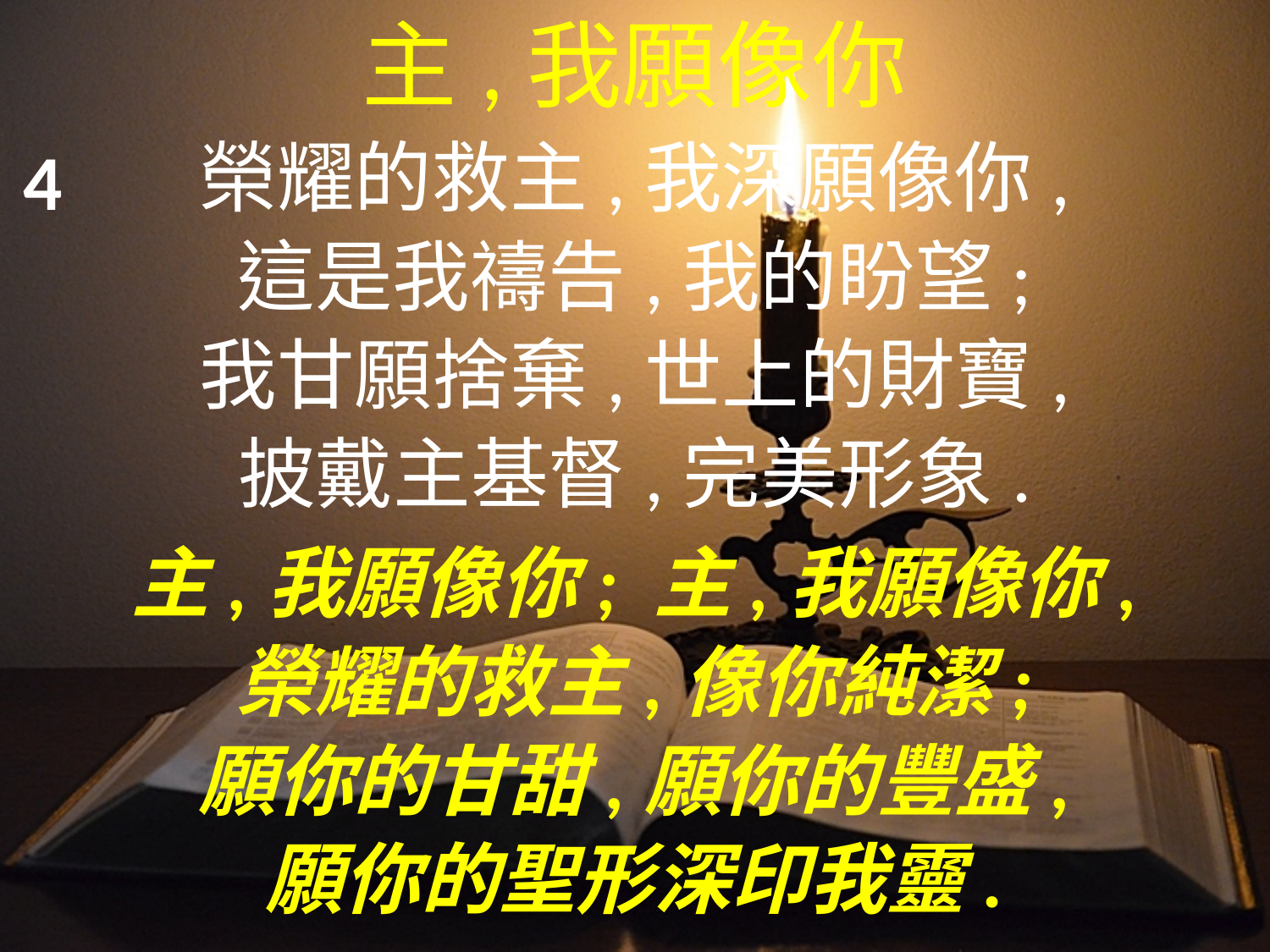

主,我願像你
榮耀的救主,我深願像你,
這是我禱告,我的盼望;
我甘願捨棄,世上的財寶,
披戴主基督,完美形象.
主,我願像你; 主,我願像你,
榮耀的救主,像你純潔;
願你的甘甜,願你的豐盛,
願你的聖形深印我靈.
4